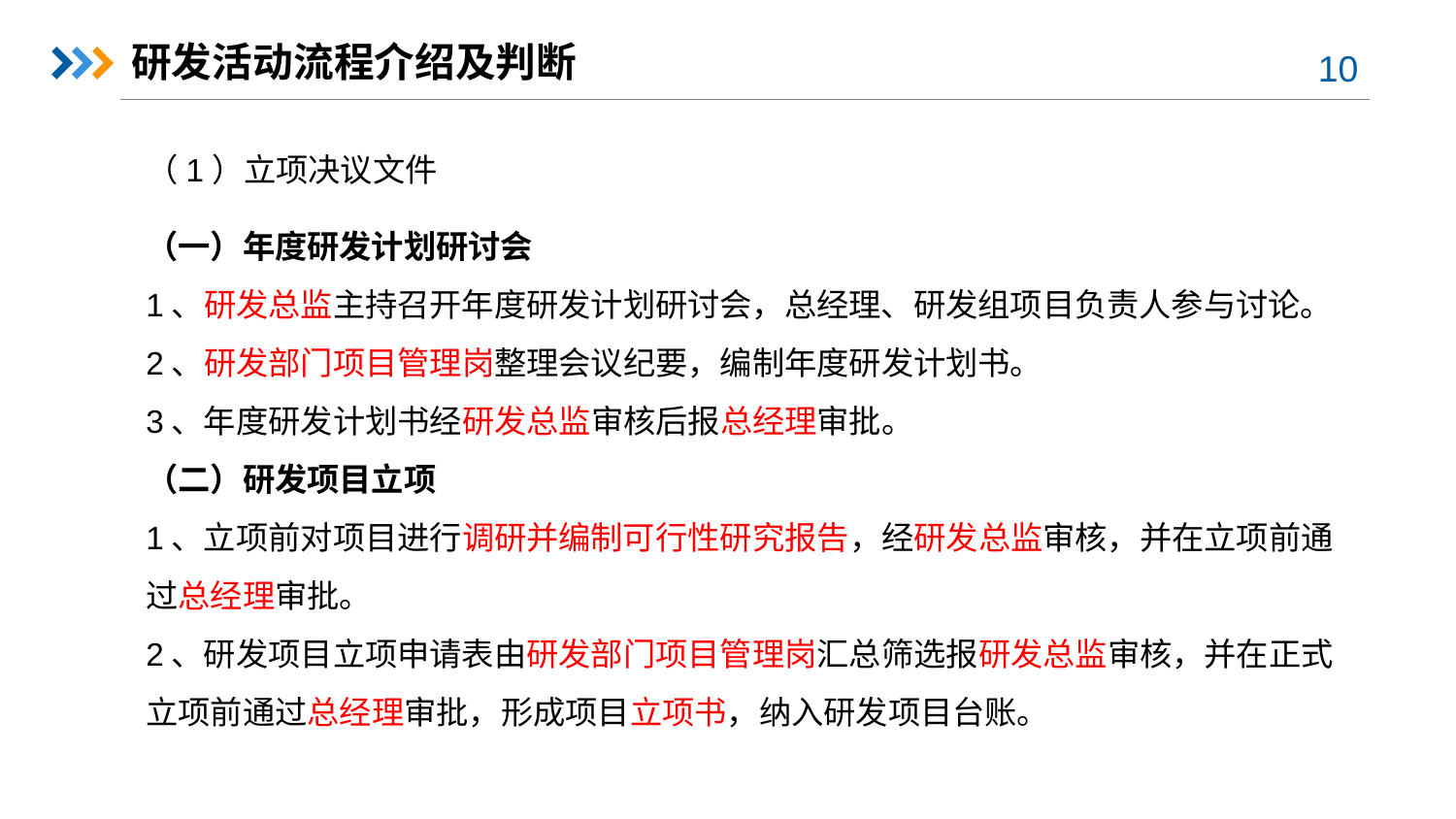

研发活动流程介绍及判断
（1）立项决议文件

（一）年度研发计划研讨会
1、研发总监主持召开年度研发计划研讨会，总经理、研发组项目负责人参与讨论。
2、研发部门项目管理岗整理会议纪要，编制年度研发计划书。
3、年度研发计划书经研发总监审核后报总经理审批。
（二）研发项目立项
1、立项前对项目进行调研并编制可行性研究报告，经研发总监审核，并在立项前通过总经理审批。
2、研发项目立项申请表由研发部门项目管理岗汇总筛选报研发总监审核，并在正式立项前通过总经理审批，形成项目立项书，纳入研发项目台账。